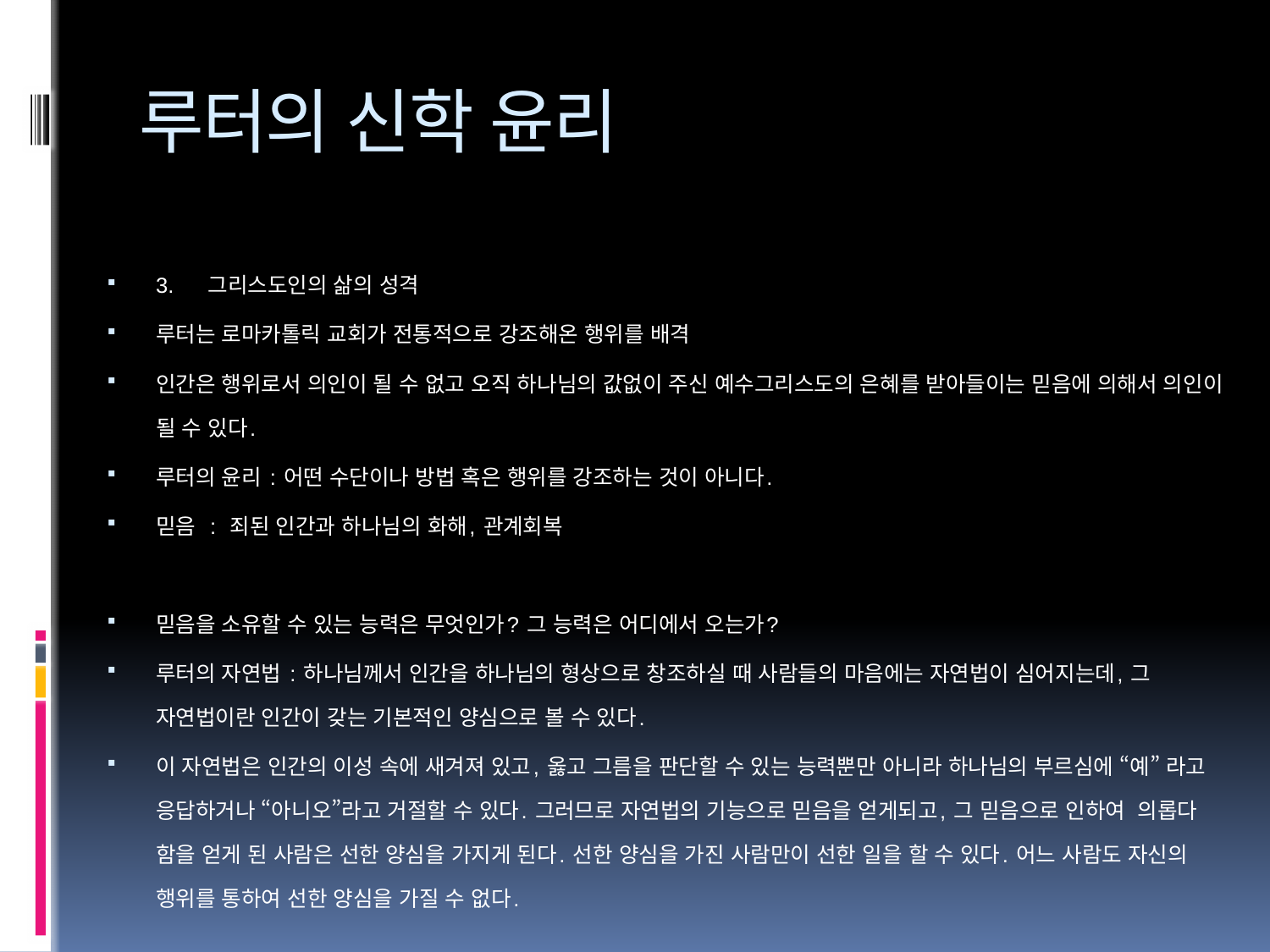

# 루터의 신학 윤리
3. 	그리스도인의 삶의 성격
루터는 로마카톨릭 교회가 전통적으로 강조해온 행위를 배격
인간은 행위로서 의인이 될 수 없고 오직 하나님의 값없이 주신 예수그리스도의 은혜를 받아들이는 믿음에 의해서 의인이 될 수 있다.
루터의 윤리 : 어떤 수단이나 방법 혹은 행위를 강조하는 것이 아니다.
믿음  :  죄된 인간과 하나님의 화해, 관계회복

믿음을 소유할 수 있는 능력은 무엇인가? 그 능력은 어디에서 오는가?
루터의 자연법 : 하나님께서 인간을 하나님의 형상으로 창조하실 때 사람들의 마음에는 자연법이 심어지는데, 그 자연법이란 인간이 갖는 기본적인 양심으로 볼 수 있다.
이 자연법은 인간의 이성 속에 새겨져 있고, 옳고 그름을 판단할 수 있는 능력뿐만 아니라 하나님의 부르심에 “예” 라고 응답하거나 “아니오”라고 거절할 수 있다. 그러므로 자연법의 기능으로 믿음을 얻게되고, 그 믿음으로 인하여  의롭다 함을 얻게 된 사람은 선한 양심을 가지게 된다. 선한 양심을 가진 사람만이 선한 일을 할 수 있다. 어느 사람도 자신의 행위를 통하여 선한 양심을 가질 수 없다.